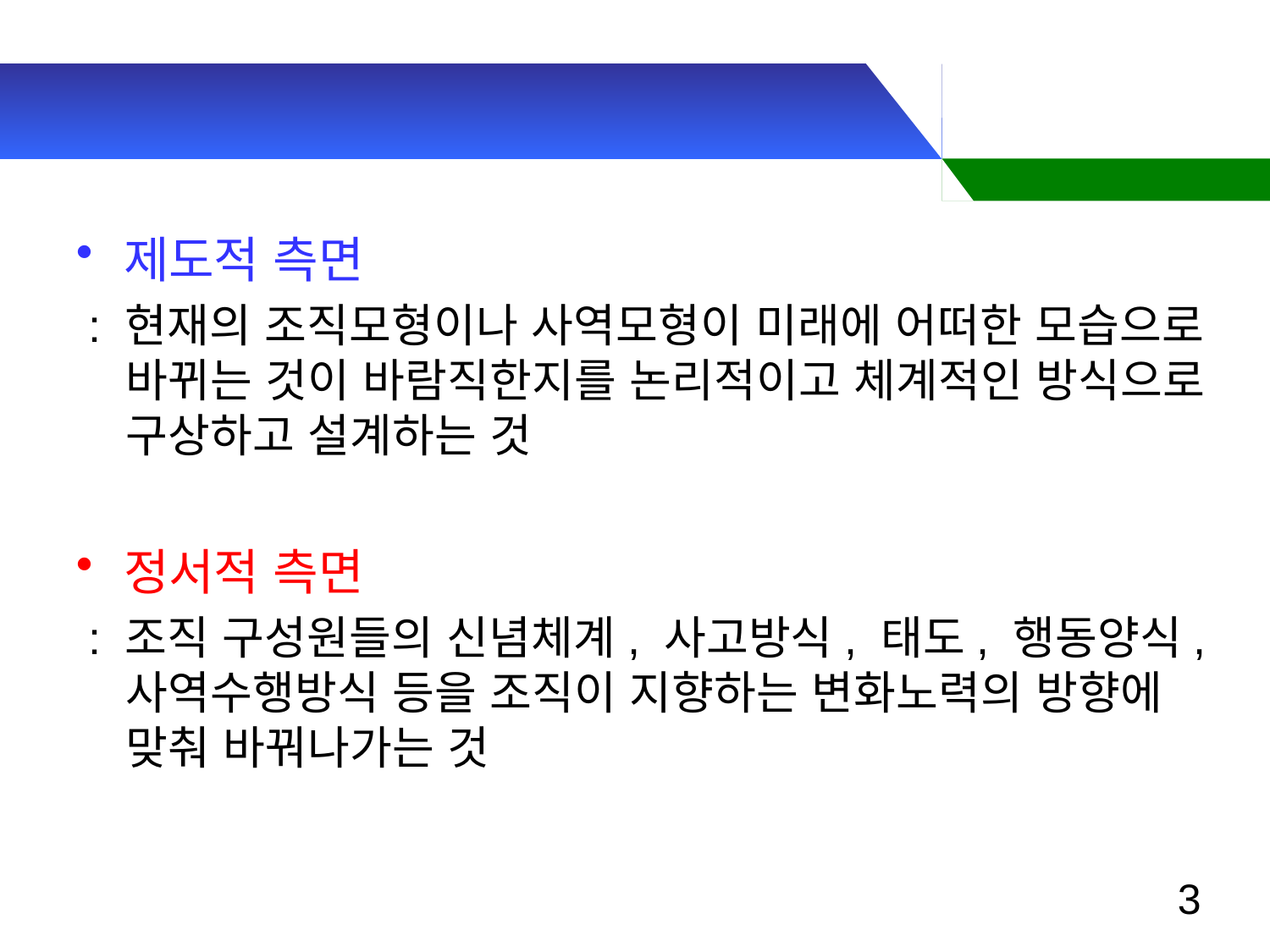

#
제도적 측면
 : 현재의 조직모형이나 사역모형이 미래에 어떠한 모습으로 바뀌는 것이 바람직한지를 논리적이고 체계적인 방식으로 구상하고 설계하는 것

정서적 측면
 : 조직 구성원들의 신념체계, 사고방식, 태도, 행동양식, 사역수행방식 등을 조직이 지향하는 변화노력의 방향에 맞춰 바꿔나가는 것
3